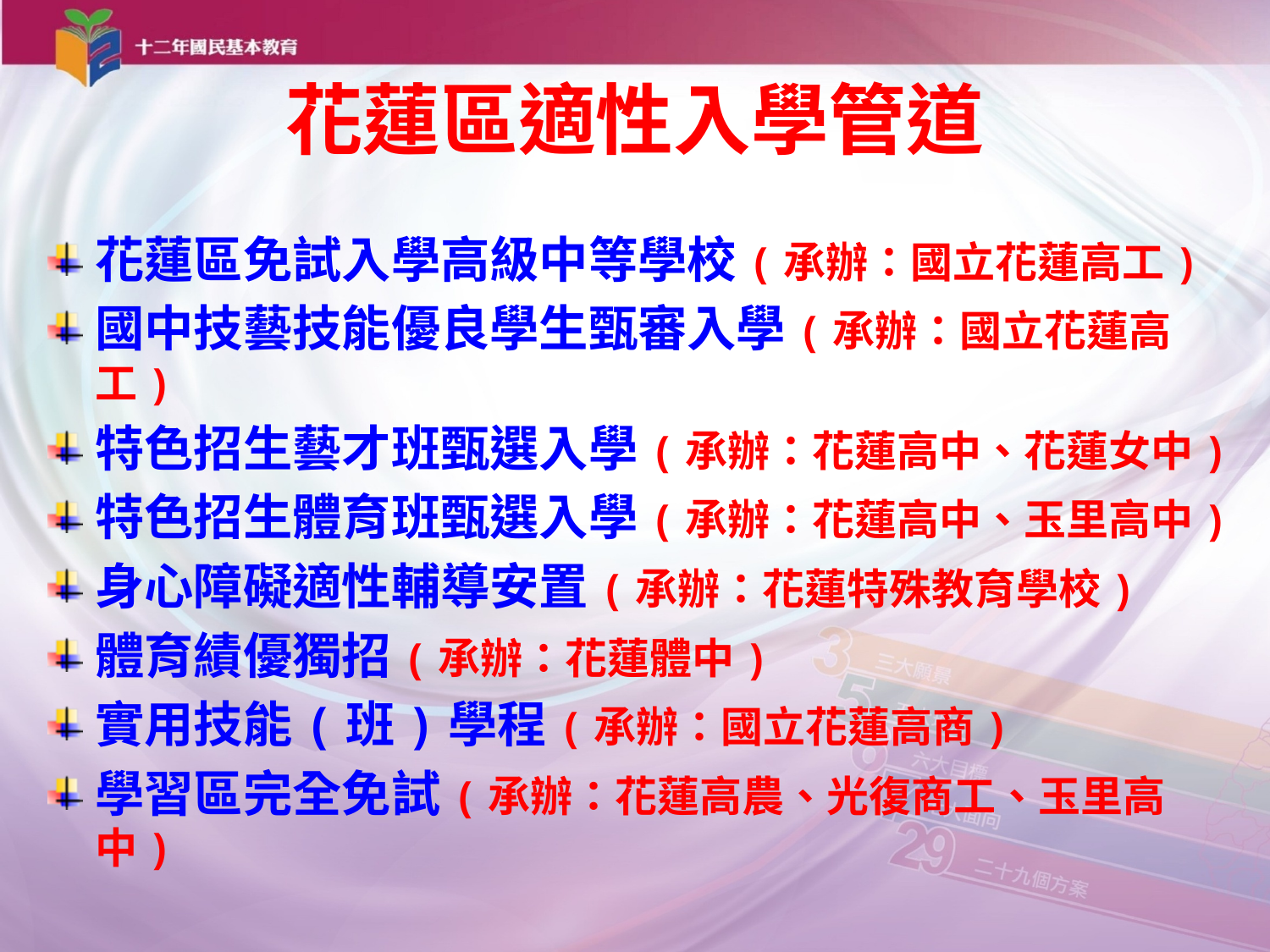

# 花蓮區適性入學管道
花蓮區免試入學高級中等學校(承辦：國立花蓮高工)
國中技藝技能優良學生甄審入學(承辦：國立花蓮高工)
特色招生藝才班甄選入學(承辦：花蓮高中、花蓮女中)
特色招生體育班甄選入學(承辦：花蓮高中、玉里高中)
身心障礙適性輔導安置(承辦：花蓮特殊教育學校)
體育績優獨招(承辦：花蓮體中)
實用技能(班)學程(承辦：國立花蓮高商)
學習區完全免試(承辦：花蓮高農、光復商工、玉里高中)